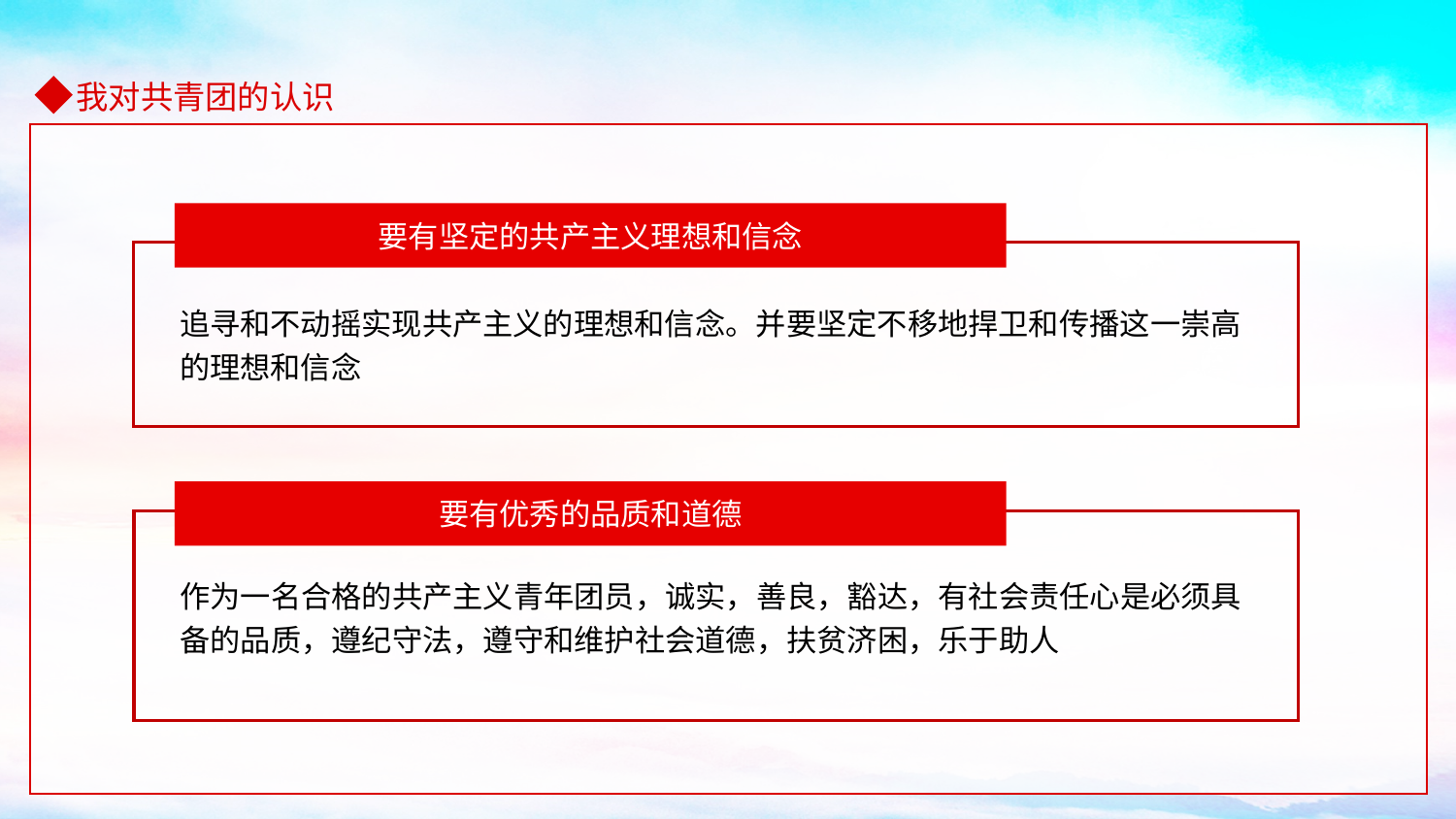

要有坚定的共产主义理想和信念

追寻和不动摇实现共产主义的理想和信念。并要坚定不移地捍卫和传播这一崇高的理想和信念
要有优秀的品质和道德

作为一名合格的共产主义青年团员，诚实，善良，豁达，有社会责任心是必须具备的品质，遵纪守法，遵守和维护社会道德，扶贫济困，乐于助人